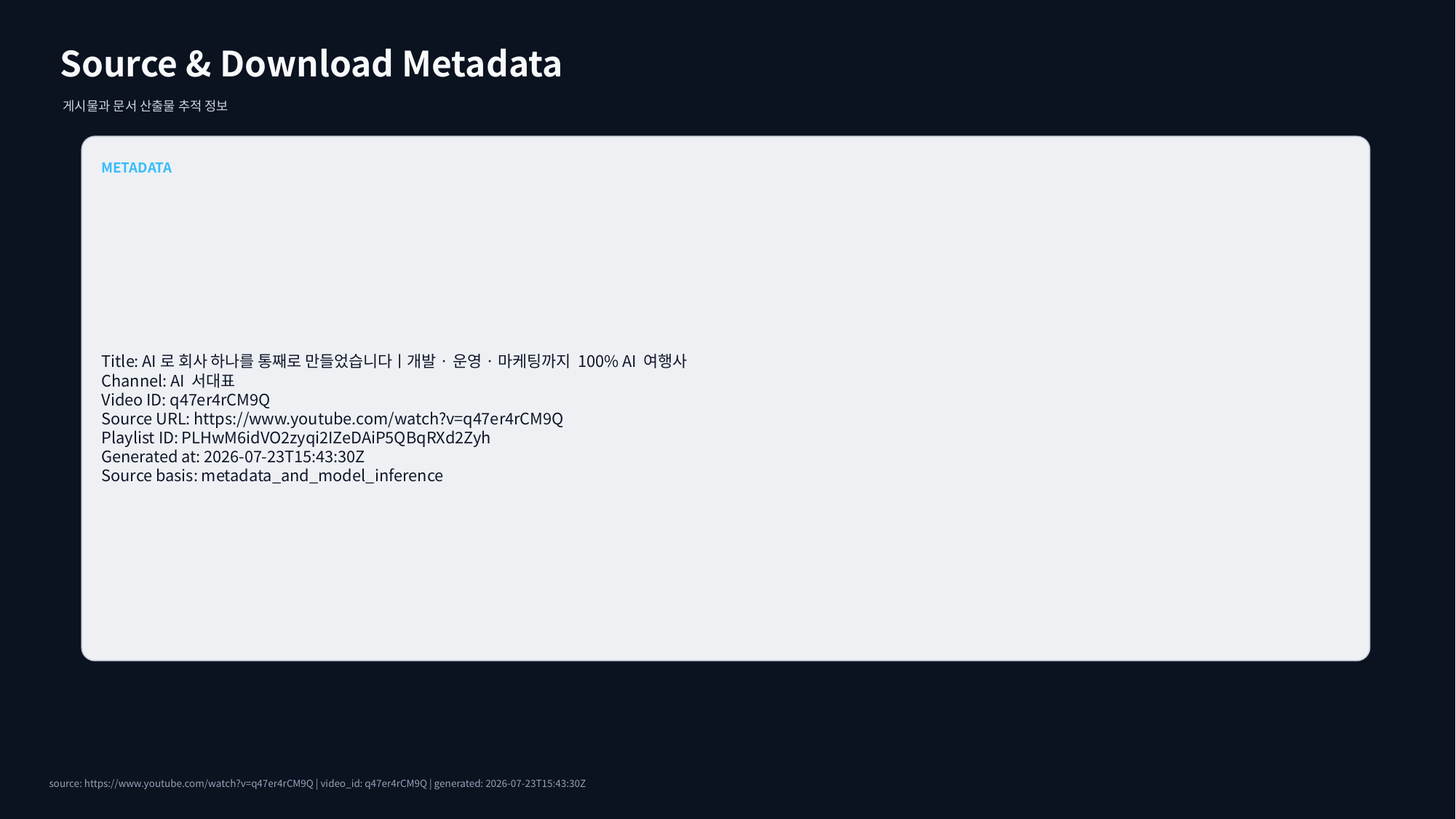

Source & Download Metadata
게시물과 문서 산출물 추적 정보

METADATA
Title: AI로 회사 하나를 통째로 만들었습니다ㅣ개발·운영·마케팅까지 100% AI 여행사
Channel: AI 서대표
Video ID: q47er4rCM9Q
Source URL: https://www.youtube.com/watch?v=q47er4rCM9Q
Playlist ID: PLHwM6idVO2zyqi2IZeDAiP5QBqRXd2Zyh
Generated at: 2026-07-23T15:43:30Z
Source basis: metadata_and_model_inference
source: https://www.youtube.com/watch?v=q47er4rCM9Q | video_id: q47er4rCM9Q | generated: 2026-07-23T15:43:30Z